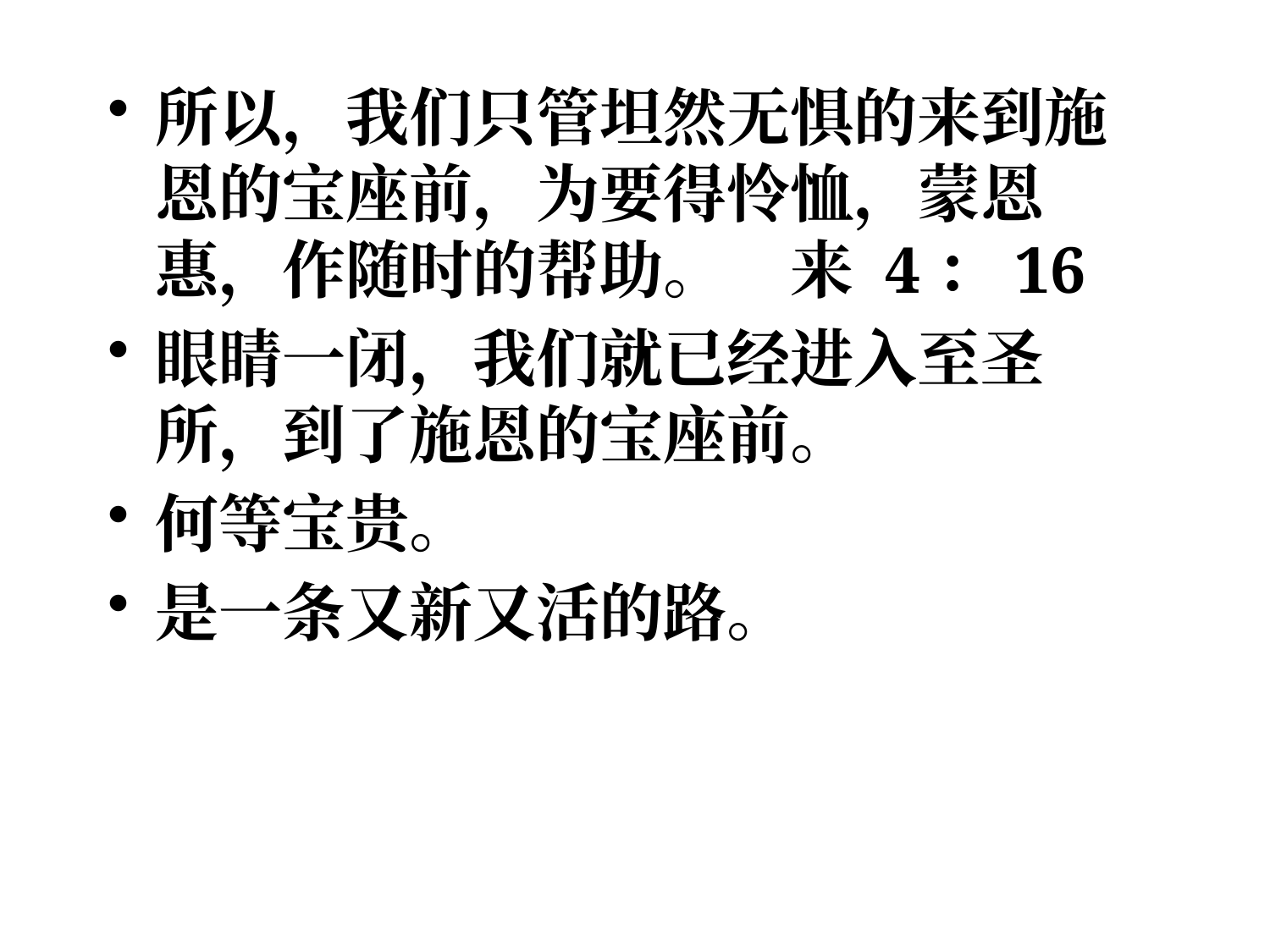

所以，我们只管坦然无惧的来到施恩的宝座前，为要得怜恤，蒙恩惠，作随时的帮助。 	来 4：16
眼睛一闭，我们就已经进入至圣所，到了施恩的宝座前。
何等宝贵。
是一条又新又活的路。